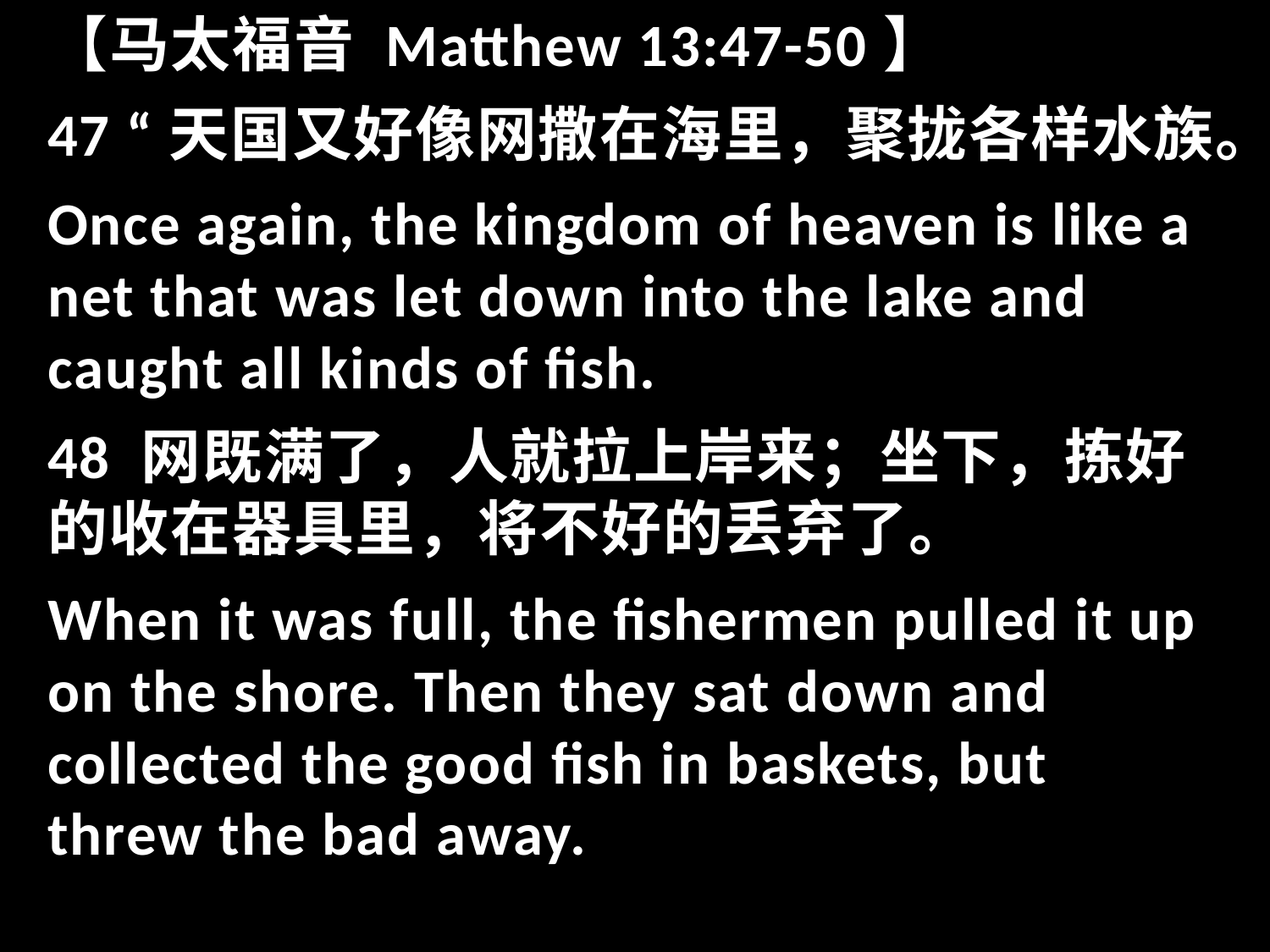

【马太福音 Matthew 13:47-50】
47 “天国又好像网撒在海里，聚拢各样水族。
Once again, the kingdom of heaven is like a net that was let down into the lake and caught all kinds of fish.
48 网既满了，人就拉上岸来；坐下，拣好的收在器具里，将不好的丢弃了。
When it was full, the fishermen pulled it up on the shore. Then they sat down and collected the good fish in baskets, but threw the bad away.